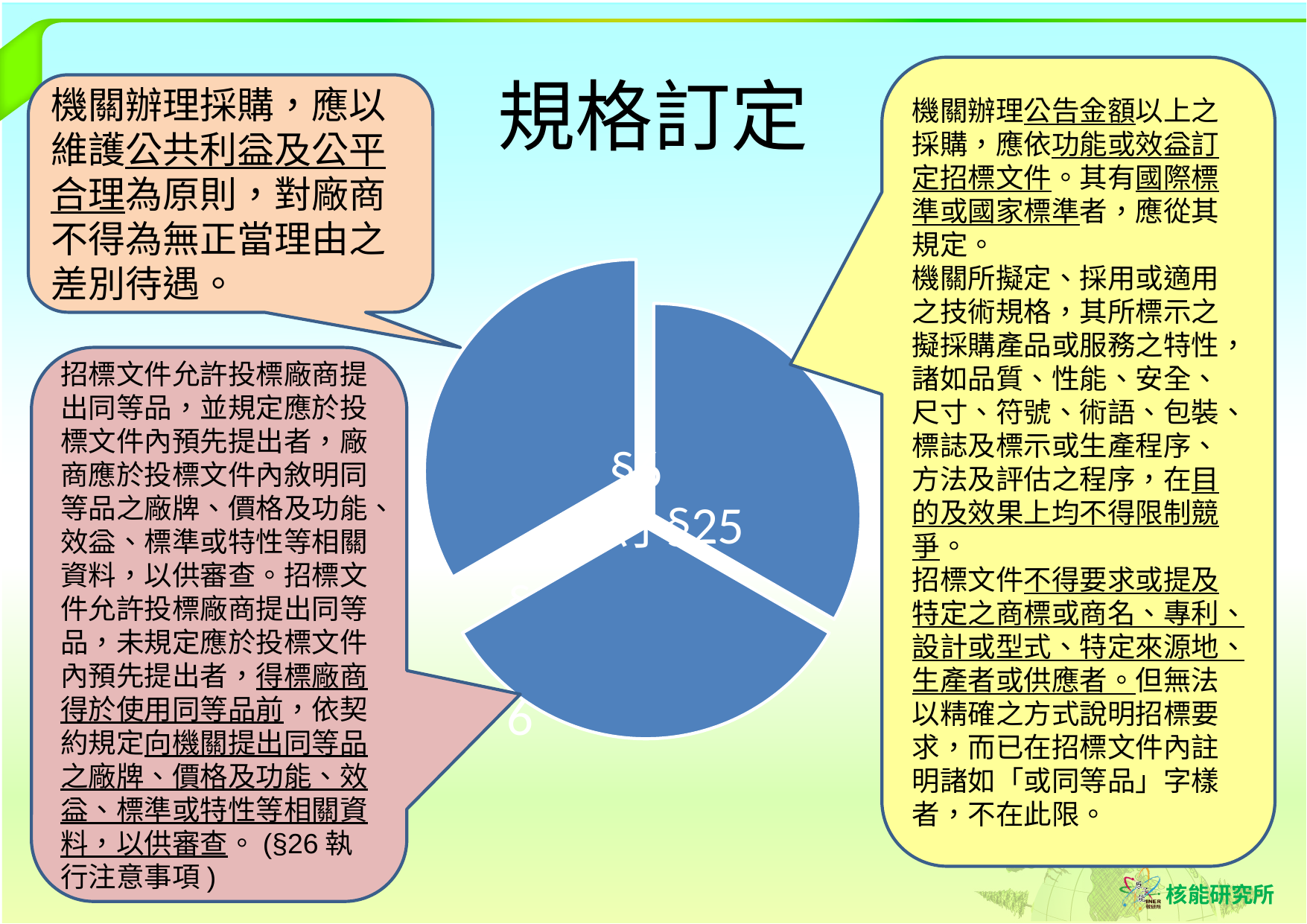

# 規格訂定
機關辦理公告金額以上之採購，應依功能或效益訂定招標文件。其有國際標準或國家標準者，應從其規定。
機關所擬定、採用或適用之技術規格，其所標示之擬採購產品或服務之特性，諸如品質、性能、安全、尺寸、符號、術語、包裝、標誌及標示或生產程序、方法及評估之程序，在目的及效果上均不得限制競爭。
招標文件不得要求或提及特定之商標或商名、專利、設計或型式、特定來源地、生產者或供應者。但無法以精確之方式說明招標要求，而已在招標文件內註明諸如「或同等品」字樣者，不在此限。
機關辦理採購，應以維護公共利益及公平合理為原則，對廠商不得為無正當理由之差別待遇。
§26
細則§25
§6
招標文件允許投標廠商提出同等品，並規定應於投標文件內預先提出者，廠商應於投標文件內敘明同等品之廠牌、價格及功能、效益、標準或特性等相關資料，以供審查。招標文件允許投標廠商提出同等品，未規定應於投標文件內預先提出者，得標廠商得於使用同等品前，依契約規定向機關提出同等品之廠牌、價格及功能、效益、標準或特性等相關資料，以供審查。(§26執行注意事項)